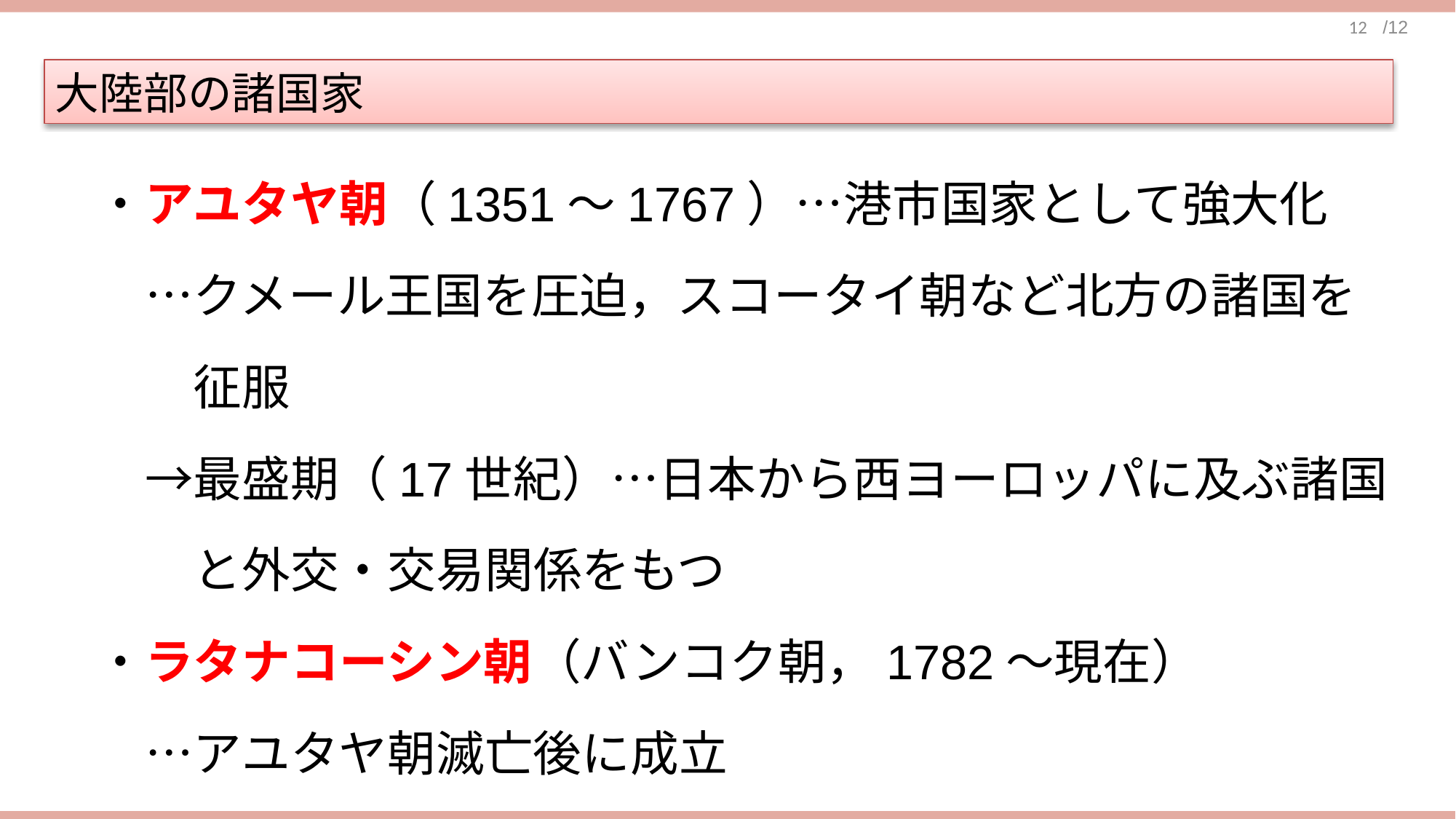

大陸部の諸国家
　・アユタヤ朝（1351～1767）…港市国家として強大化
　　…クメール王国を圧迫，スコータイ朝など北方の諸国を
　　　征服
　　→最盛期（17世紀）…日本から西ヨーロッパに及ぶ諸国
　　　と外交・交易関係をもつ
　・ラタナコーシン朝（バンコク朝，1782～現在）
　　…アユタヤ朝滅亡後に成立